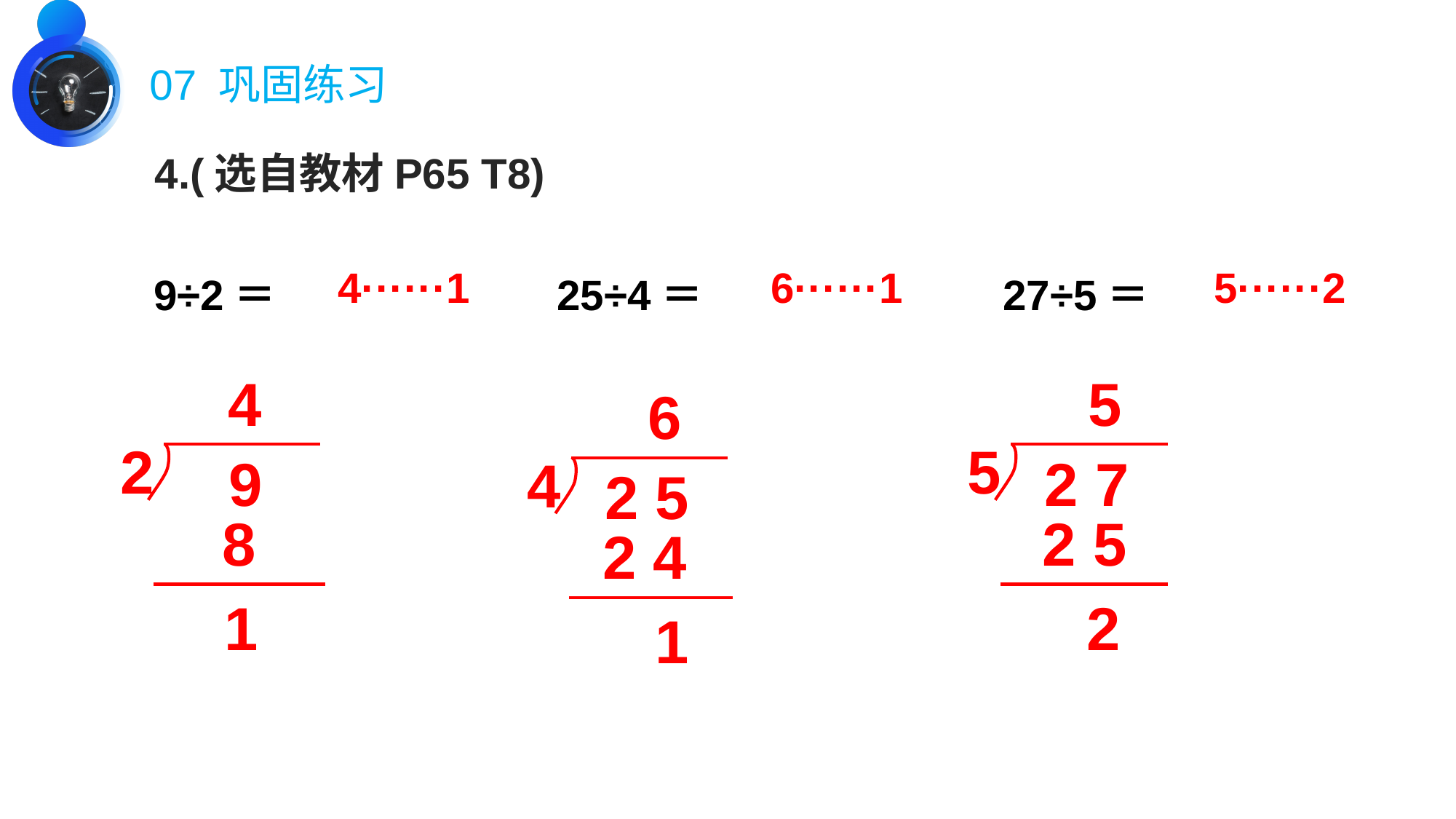

07
巩固练习
4.(选自教材P65 T8)
9÷2＝                            25÷4＝                              27÷5＝
4······1
6······1
5······2
4
2
  9

8
 1
5
5
2 7

2 5
 2
6
4
2 5

2 4
 1